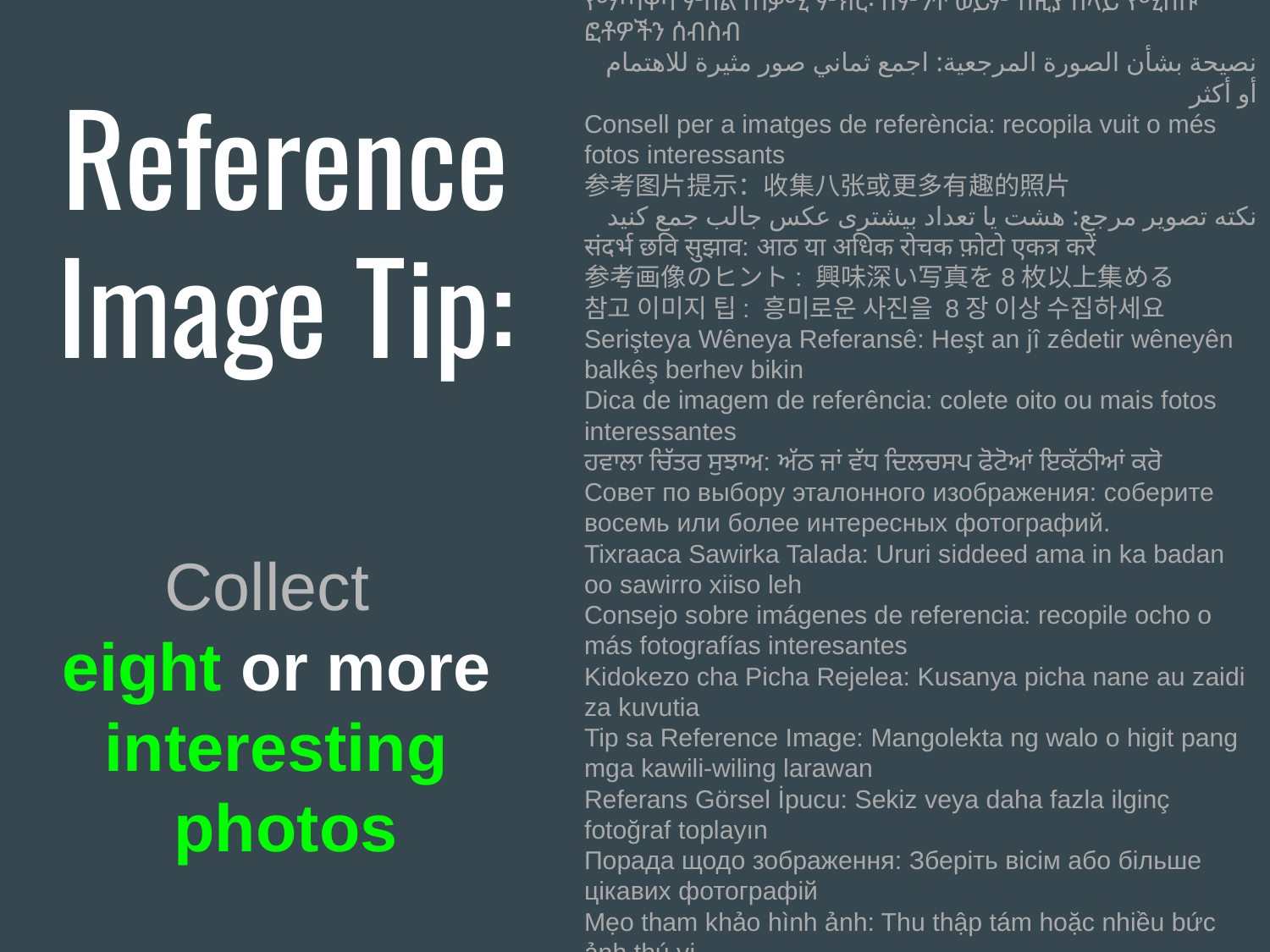

Reference Image Tip:

Collect
eight or more
interesting
photos
የማጣቀሻ ምስል ጠቃሚ ምክር፡ ስምንት ወይም ከዚያ በላይ የሚስቡ ፎቶዎችን ሰብስብ
نصيحة بشأن الصورة المرجعية: اجمع ثماني صور مثيرة للاهتمام أو أكثر
Consell per a imatges de referència: recopila vuit o més fotos interessants
参考图片提示：收集八张或更多有趣的照片
نکته تصویر مرجع: هشت یا تعداد بیشتری عکس جالب جمع کنید
संदर्भ छवि सुझाव: आठ या अधिक रोचक फ़ोटो एकत्र करें
参考画像のヒント: 興味深い写真を8枚以上集める
참고 이미지 팁: 흥미로운 사진을 8장 이상 수집하세요
Serişteya Wêneya Referansê: Heşt an jî zêdetir wêneyên balkêş berhev bikin
Dica de imagem de referência: colete oito ou mais fotos interessantes
ਹਵਾਲਾ ਚਿੱਤਰ ਸੁਝਾਅ: ਅੱਠ ਜਾਂ ਵੱਧ ਦਿਲਚਸਪ ਫੋਟੋਆਂ ਇਕੱਠੀਆਂ ਕਰੋ
Совет по выбору эталонного изображения: соберите восемь или более интересных фотографий.
Tixraaca Sawirka Talada: Ururi siddeed ama in ka badan oo sawirro xiiso leh
Consejo sobre imágenes de referencia: recopile ocho o más fotografías interesantes
Kidokezo cha Picha Rejelea: Kusanya picha nane au zaidi za kuvutia
Tip sa Reference Image: Mangolekta ng walo o higit pang mga kawili-wiling larawan
Referans Görsel İpucu: Sekiz veya daha fazla ilginç fotoğraf toplayın
Порада щодо зображення: Зберіть вісім або більше цікавих фотографій
Mẹo tham khảo hình ảnh: Thu thập tám hoặc nhiều bức ảnh thú vị